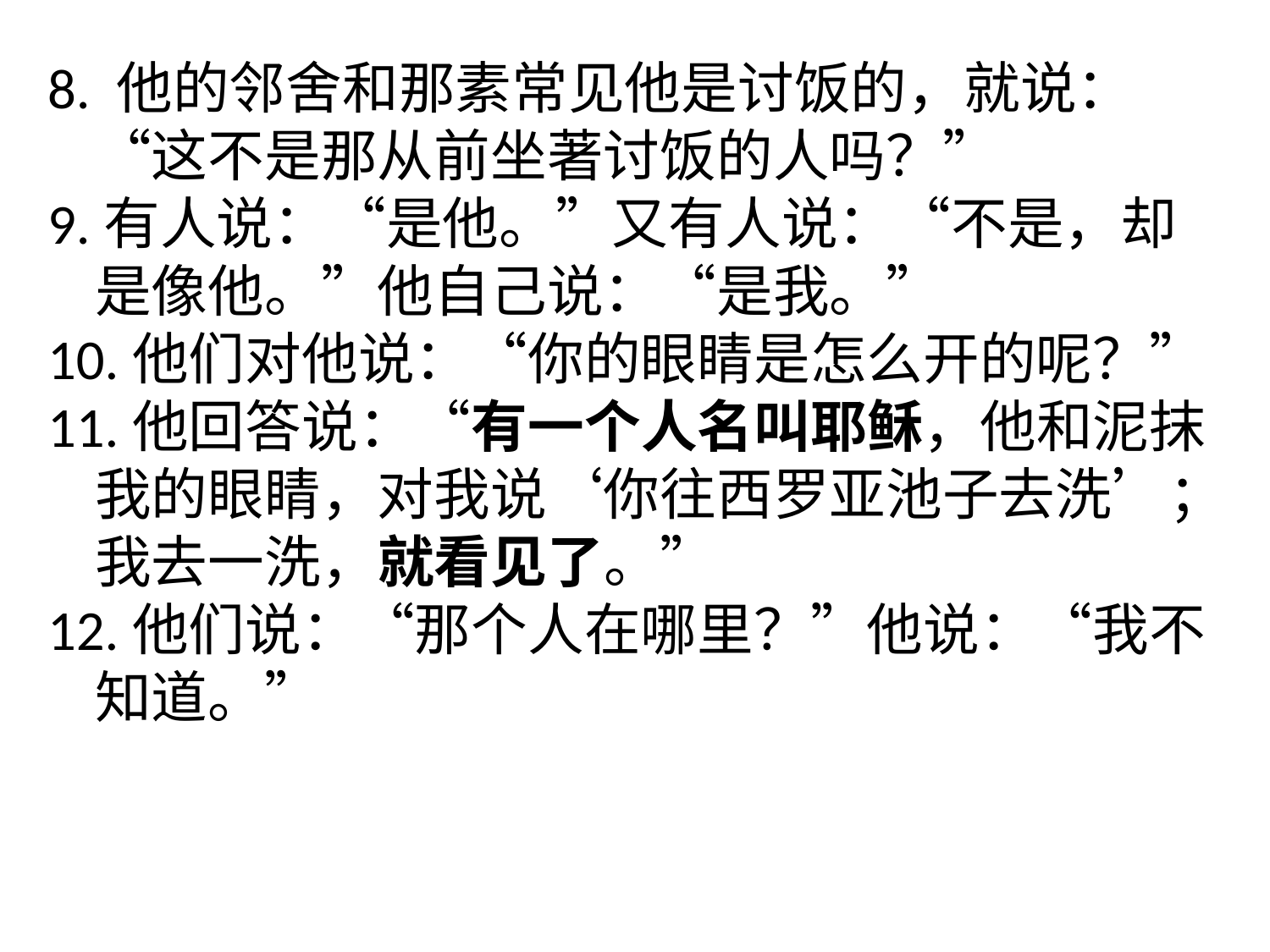

8. 他的邻舍和那素常见他是讨饭的，就说：“这不是那从前坐著讨饭的人吗？”
9.有人说：“是他。”又有人说：“不是，却是像他。”他自己说：“是我。”
10.他们对他说：“你的眼睛是怎么开的呢？”
11.他回答说：“有一个人名叫耶稣，他和泥抹我的眼睛，对我说‘你往西罗亚池子去洗’；我去一洗，就看见了。”
12.他们说：“那个人在哪里？”他说：“我不知道。”